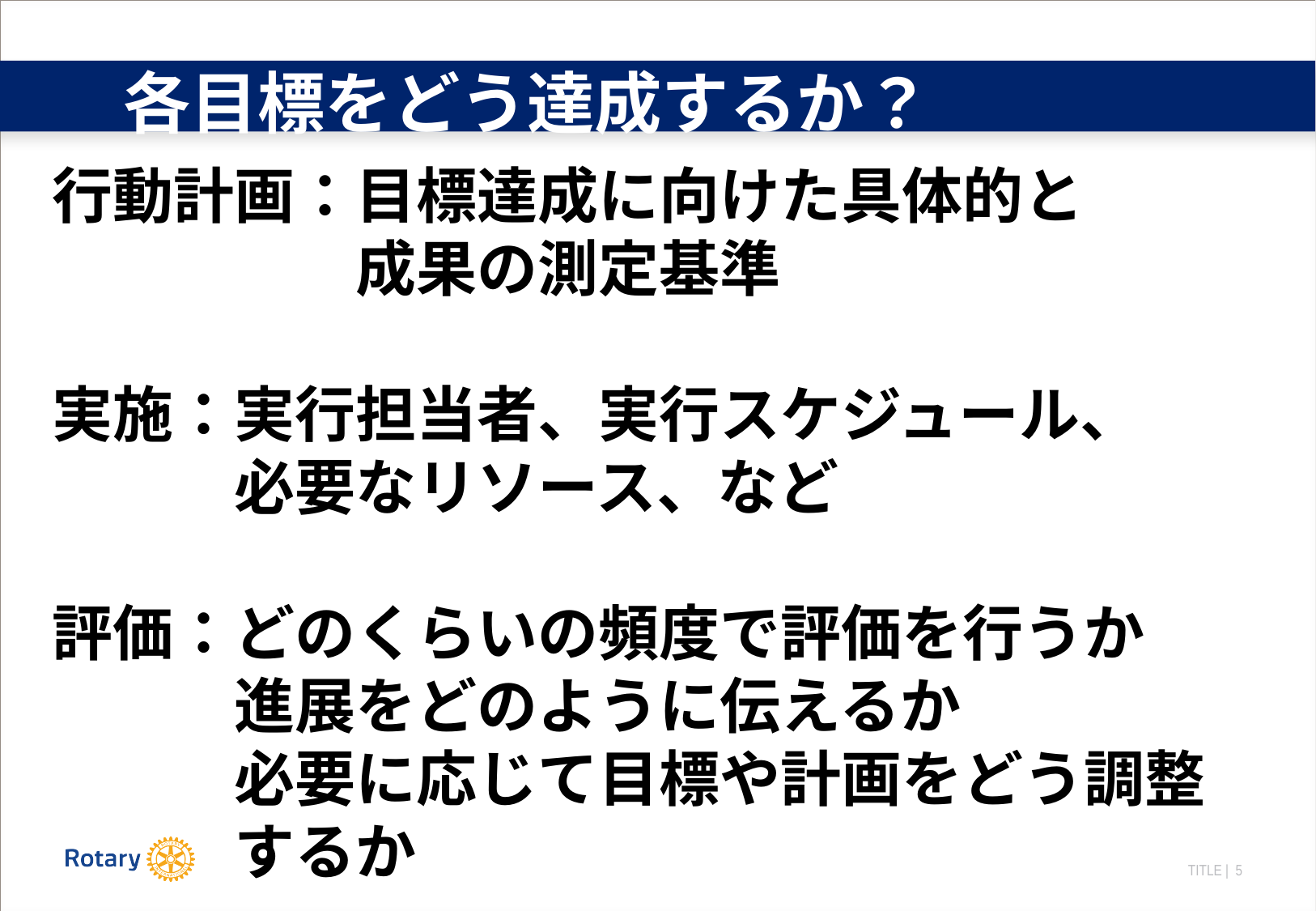

各目標をどう達成するか？
行動計画：目標達成に向けた具体的と
　　　　成果の測定基準

実施：実行担当者、実行スケジュール、
　　　必要なリソース、など

評価：どのくらいの頻度で評価を行うか
　　進展をどのように伝えるか
　　　必要に応じて目標や計画をどう調整
　　　するか